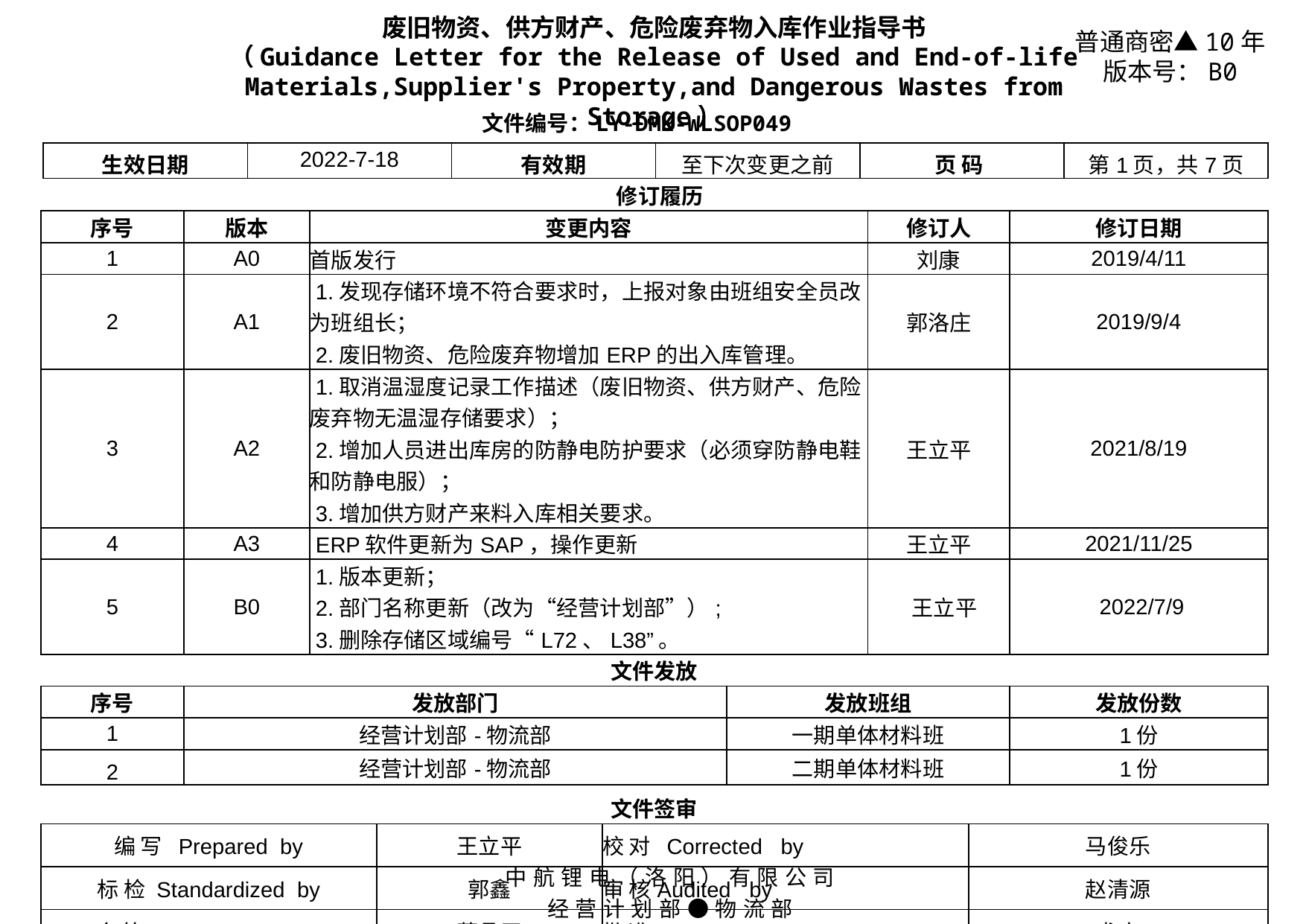

废旧物资、供方财产、危险废弃物入库作业指导书
（Guidance Letter for the Release of Used and End-of-life Materials,Supplier's Property,and Dangerous Wastes from Storage）
普通商密▲10年
版本号：B0
文件编号：LY-DMK-WLSOP049
| 生效日期 | 2022-7-18 | 有效期 | 至下次变更之前 | 页 码 | 第1页，共7页 |
| --- | --- | --- | --- | --- | --- |
| 修订履历 |  |  |  |  |  |  |  |  |
| --- | --- | --- | --- | --- | --- | --- | --- | --- |
| 序号 | 版本 | 变更内容 |  |  |  | 修订人 |  | 修订日期 |
| 1 | A0 | 首版发行 |  |  |  | 刘康 |  | 2019/4/11 |
| 2 | A1 | 1.发现存储环境不符合要求时，上报对象由班组安全员改为班组长； 2.废旧物资、危险废弃物增加ERP的出入库管理。 |  |  |  | 郭洛庄 |  | 2019/9/4 |
| 3 | A2 | 1.取消温湿度记录工作描述（废旧物资、供方财产、危险废弃物无温湿存储要求）； 2.增加人员进出库房的防静电防护要求（必须穿防静电鞋和防静电服）； 3.增加供方财产来料入库相关要求。 |  |  |  | 王立平 |  | 2021/8/19 |
| 4 | A3 | ERP软件更新为SAP，操作更新 |  |  |  | 王立平 |  | 2021/11/25 |
| 5 | B0 | 1.版本更新； 2.部门名称更新（改为“经营计划部”）; 3.删除存储区域编号“L72、L38”。 |  |  |  | 王立平 |  | 2022/7/9 |
| 文件发放 |  |  |  |  |  |  |  |  |
| 序号 | 发放部门 |  |  |  | 发放班组 |  |  | 发放份数 |
| 1 | 经营计划部-物流部 |  |  |  | 一期单体材料班 |  |  | 1份 |
| 2 | 经营计划部-物流部 |  |  |  | 二期单体材料班 |  |  | 1份 |
| 文件签审 |  |  |  |  |  |  |  |  |
| 编 写 Prepared by |  |  | 王立平 | 校 对 Corrected by |  |  | 马俊乐 |  |
| 标 检 Standardized by |  |  | 郭鑫 | 审 核Audited by |  |  | 赵清源 |  |
| 会 签Countersigned by |  |  | 蒲晶玉 | 批 准Approved by |  |  | 尤广 |  |
|  |  |  |  |  |  |  |  |  |
| 中航锂电（洛阳）有限公司 经营计划部●物流部 |
| --- |